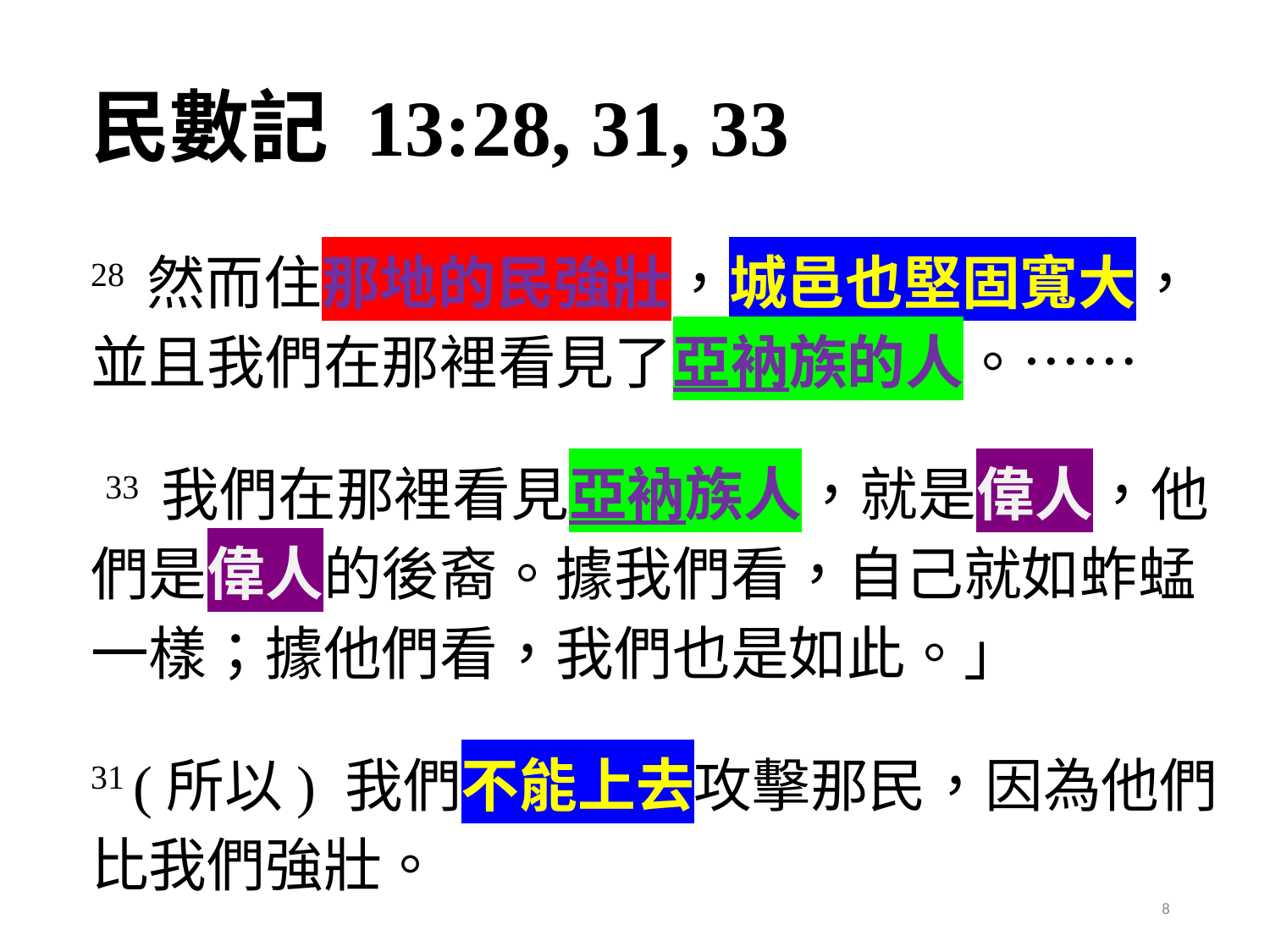

# 民數記 13:28, 31, 33
28 然而住那地的民強壯，城邑也堅固寬大，並且我們在那裡看見了亞衲族的人。……
 33 我們在那裡看見亞衲族人，就是偉人，他們是偉人的後裔。據我們看，自己就如蚱蜢一樣；據他們看，我們也是如此。」
31 (所以) 我們不能上去攻擊那民，因為他們比我們強壯。

8